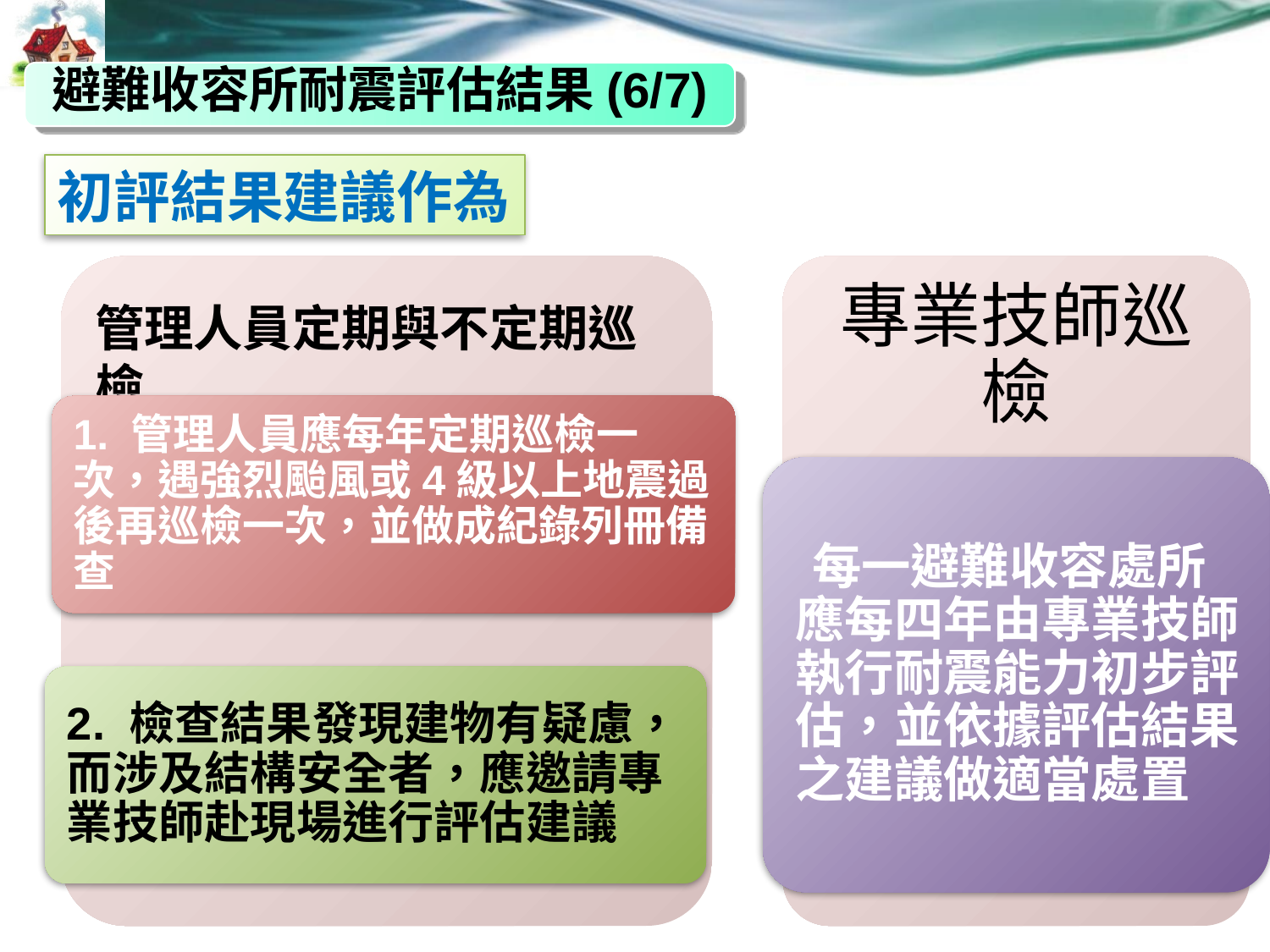

避難收容所耐震評估結果(6/7)

初評結果建議作為
管理人員定期與不定期巡檢
1. 管理人員應每年定期巡檢一次，遇強烈颱風或4級以上地震過後再巡檢一次，並做成紀錄列冊備查
2. 檢查結果發現建物有疑慮，而涉及結構安全者，應邀請專業技師赴現場進行評估建議
專業技師巡檢
 每一避難收容處所應每四年由專業技師執行耐震能力初步評估，並依據評估結果之建議做適當處置
32